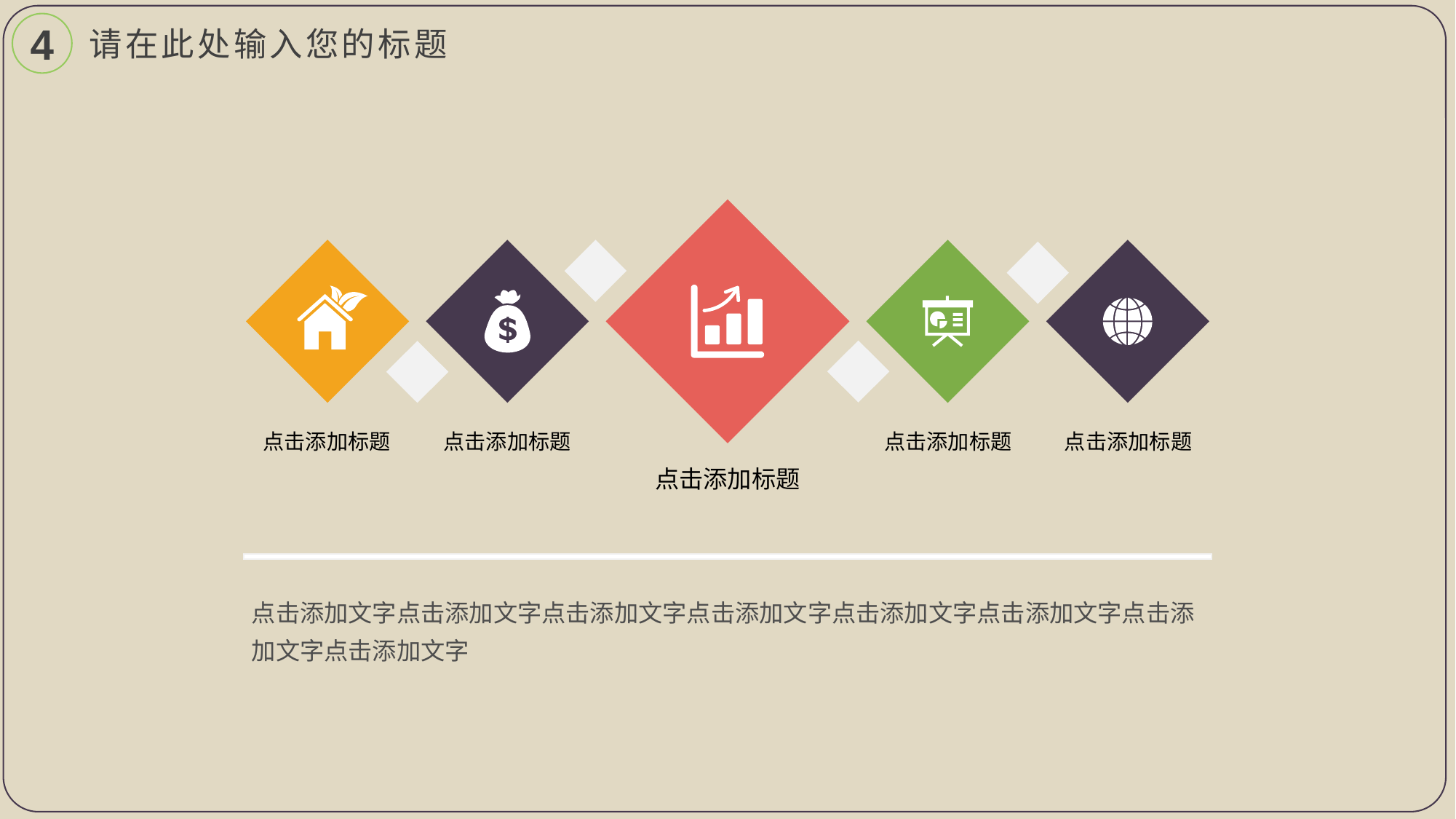

4
请在此处输入您的标题

点击添加标题
点击添加标题
点击添加标题
点击添加标题
点击添加标题

点击添加文字点击添加文字点击添加文字点击添加文字点击添加文字点击添加文字点击添加文字点击添加文字